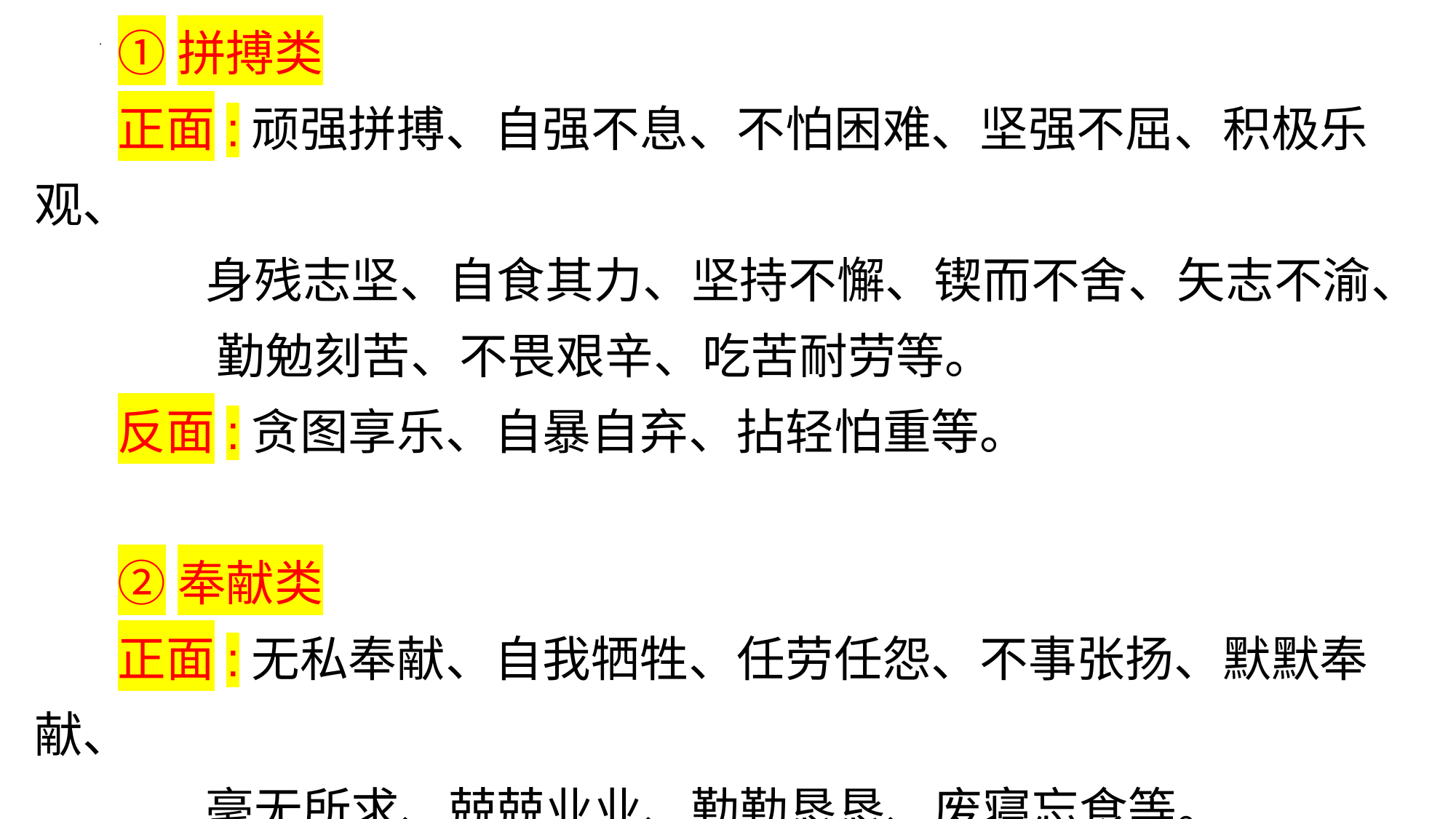

①拼搏类
正面:顽强拼搏、自强不息、不怕困难、坚强不屈、积极乐观、
       身残志坚、自食其力、坚持不懈、锲而不舍、矢志不渝、
        勤勉刻苦、不畏艰辛、吃苦耐劳等。
反面:贪图享乐、自暴自弃、拈轻怕重等。

②奉献类
正面:无私奉献、自我牺牲、任劳任怨、不事张扬、默默奉献、
       毫无所求、兢兢业业、勤勤恳恳、废寝忘食等。
反面:斤斤计较、自私自利等。